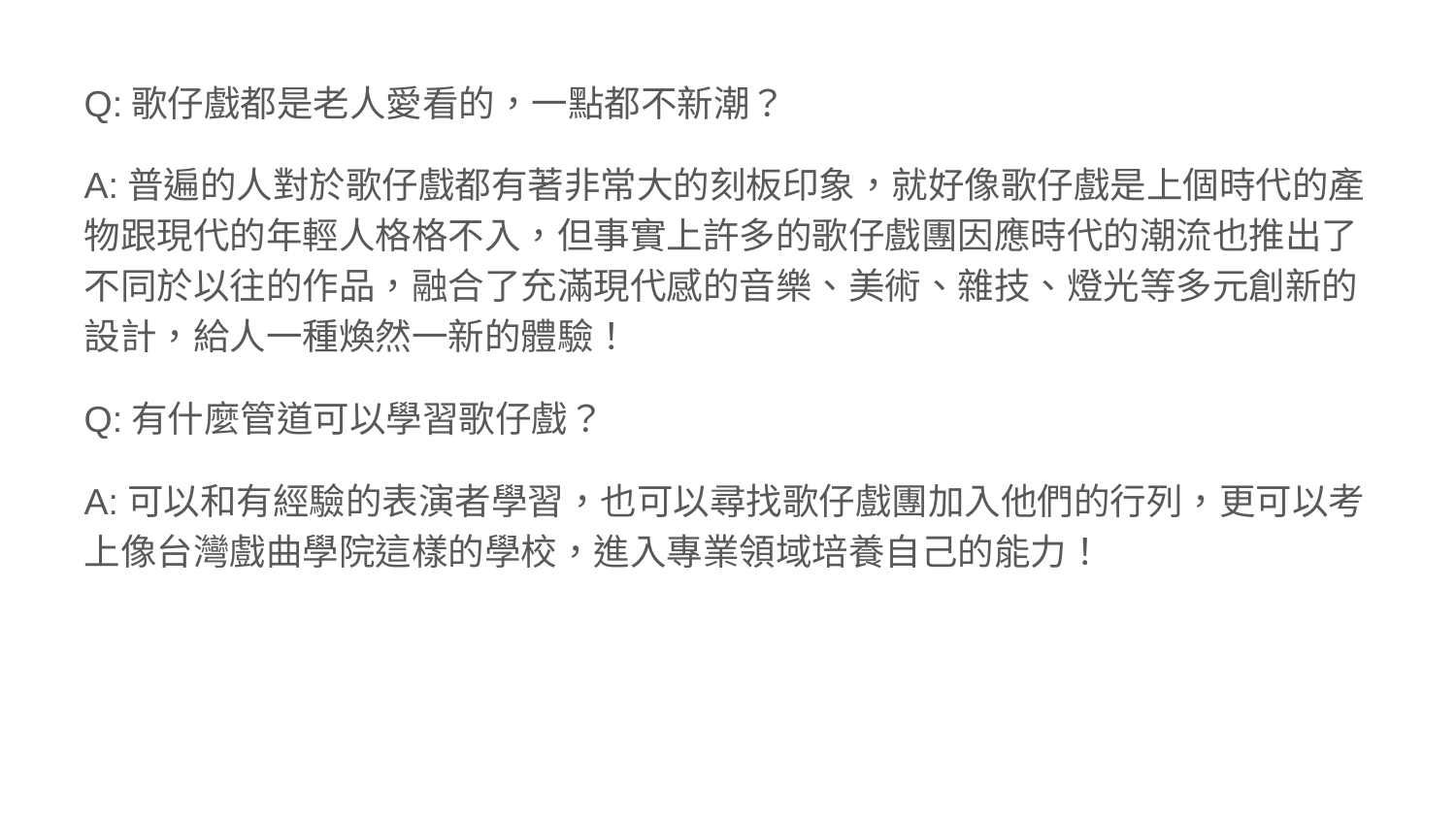

Q:歌仔戲都是老人愛看的，一點都不新潮？
A:普遍的人對於歌仔戲都有著非常大的刻板印象，就好像歌仔戲是上個時代的產物跟現代的年輕人格格不入，但事實上許多的歌仔戲團因應時代的潮流也推出了不同於以往的作品，融合了充滿現代感的音樂、美術、雜技、燈光等多元創新的設計，給人一種煥然一新的體驗！
Q:有什麼管道可以學習歌仔戲？
A:可以和有經驗的表演者學習，也可以尋找歌仔戲團加入他們的行列，更可以考上像台灣戲曲學院這樣的學校，進入專業領域培養自己的能力！